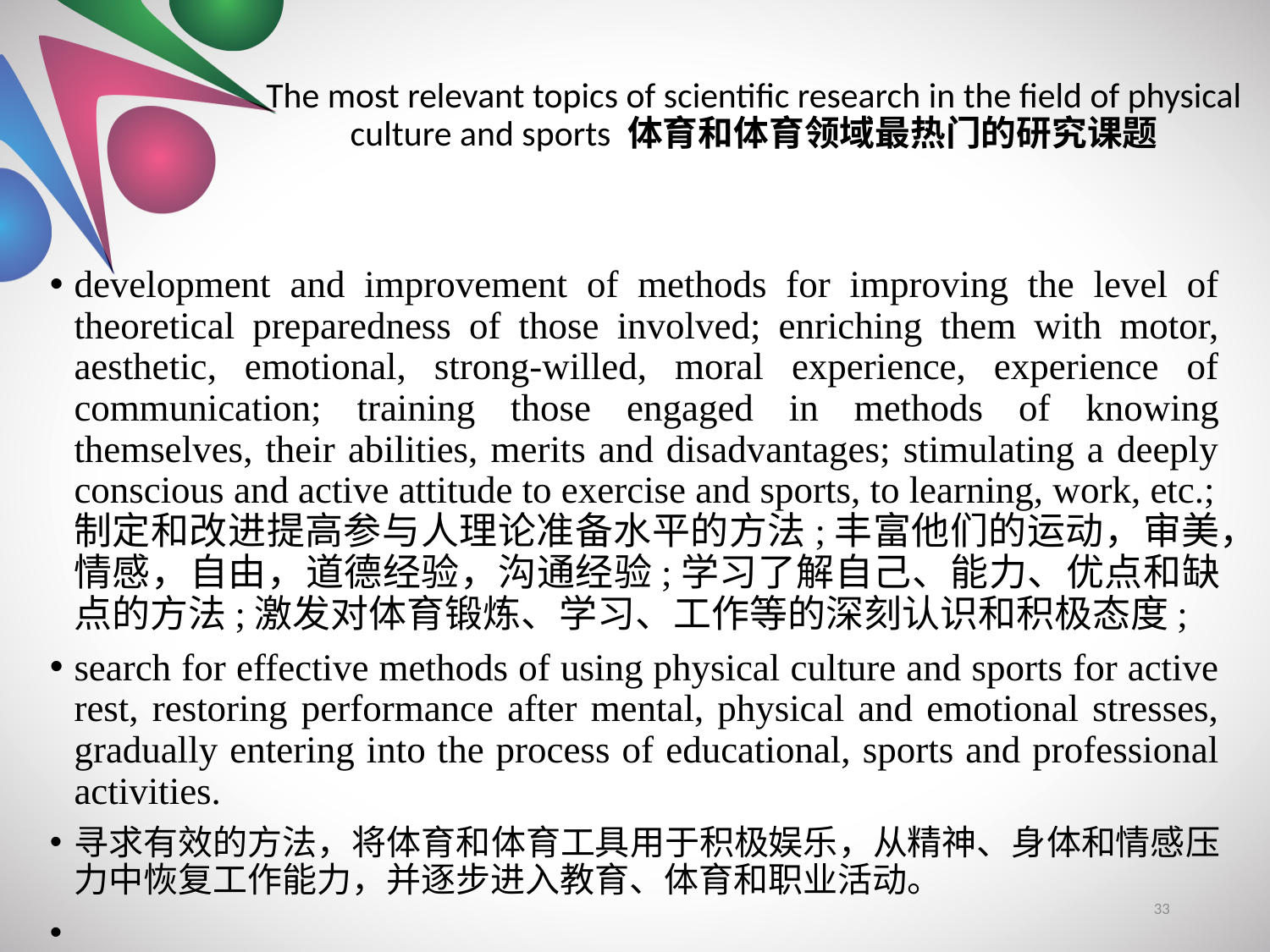

# The most relevant topics of scientific research in the field of physical culture and sports 体育和体育领域最热门的研究课题
development and improvement of methods for improving the level of theoretical preparedness of those involved; enriching them with motor, aesthetic, emotional, strong-willed, moral experience, experience of communication; training those engaged in methods of knowing themselves, their abilities, merits and disadvantages; stimulating a deeply conscious and active attitude to exercise and sports, to learning, work, etc.;制定和改进提高参与人理论准备水平的方法;丰富他们的运动，审美，情感，自由，道德经验，沟通经验;学习了解自己、能力、优点和缺点的方法;激发对体育锻炼、学习、工作等的深刻认识和积极态度;
search for effective methods of using physical culture and sports for active rest, restoring performance after mental, physical and emotional stresses, gradually entering into the process of educational, sports and professional activities.
寻求有效的方法，将体育和体育工具用于积极娱乐，从精神、身体和情感压力中恢复工作能力，并逐步进入教育、体育和职业活动。

33